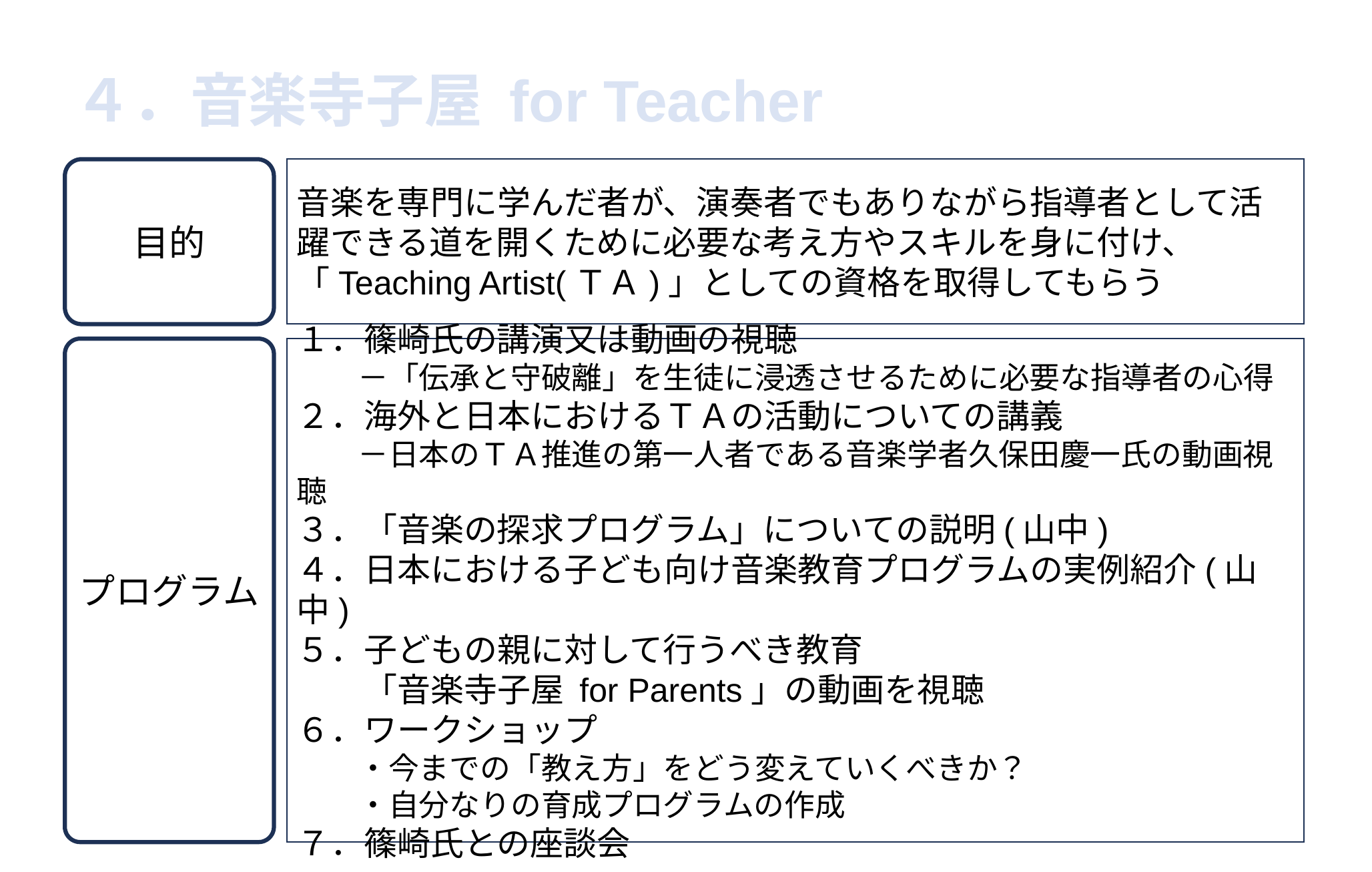

４．音楽寺子屋 for Teacher
目的
音楽を専門に学んだ者が、演奏者でもありながら指導者として活躍できる道を開くために必要な考え方やスキルを身に付け、「Teaching Artist(ＴＡ)」としての資格を取得してもらう
プログラム
１．篠崎氏の講演又は動画の視聴
　　－「伝承と守破離」を生徒に浸透させるために必要な指導者の心得
２．海外と日本におけるＴＡの活動についての講義
　　－日本のＴＡ推進の第一人者である音楽学者久保田慶一氏の動画視聴
３．「音楽の探求プログラム」についての説明(山中)
４．日本における子ども向け音楽教育プログラムの実例紹介(山中)
５．子どもの親に対して行うべき教育
　　「音楽寺子屋 for Parents」の動画を視聴
６．ワークショップ
　　・今までの「教え方」をどう変えていくべきか？
　　・自分なりの育成プログラムの作成
７．篠崎氏との座談会